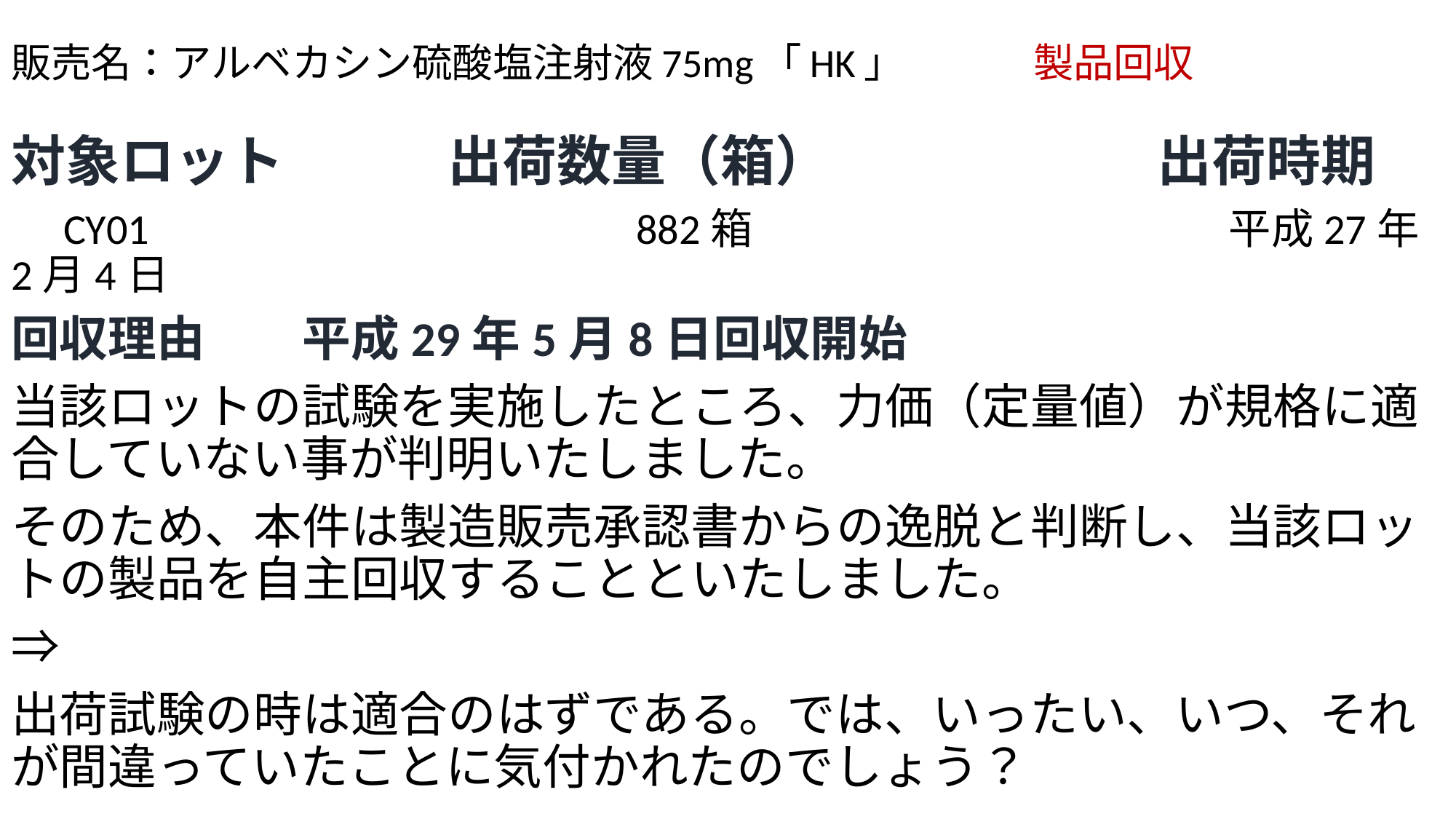

# 販売名：アルベカシン硫酸塩注射液75mg「HK」 　　　製品回収
対象ロット　　　出荷数量（箱）　　　　　　出荷時期
　CY01　　　　　　　　　　　882箱　　　　　　　　　　　 平成27年2月4日
回収理由　　平成29年5月8日回収開始
当該ロットの試験を実施したところ、力価（定量値）が規格に適合していない事が判明いたしました。
そのため、本件は製造販売承認書からの逸脱と判断し、当該ロットの製品を自主回収することといたしました。
⇒
出荷試験の時は適合のはずである。では、いったい、いつ、それが間違っていたことに気付かれたのでしょう？